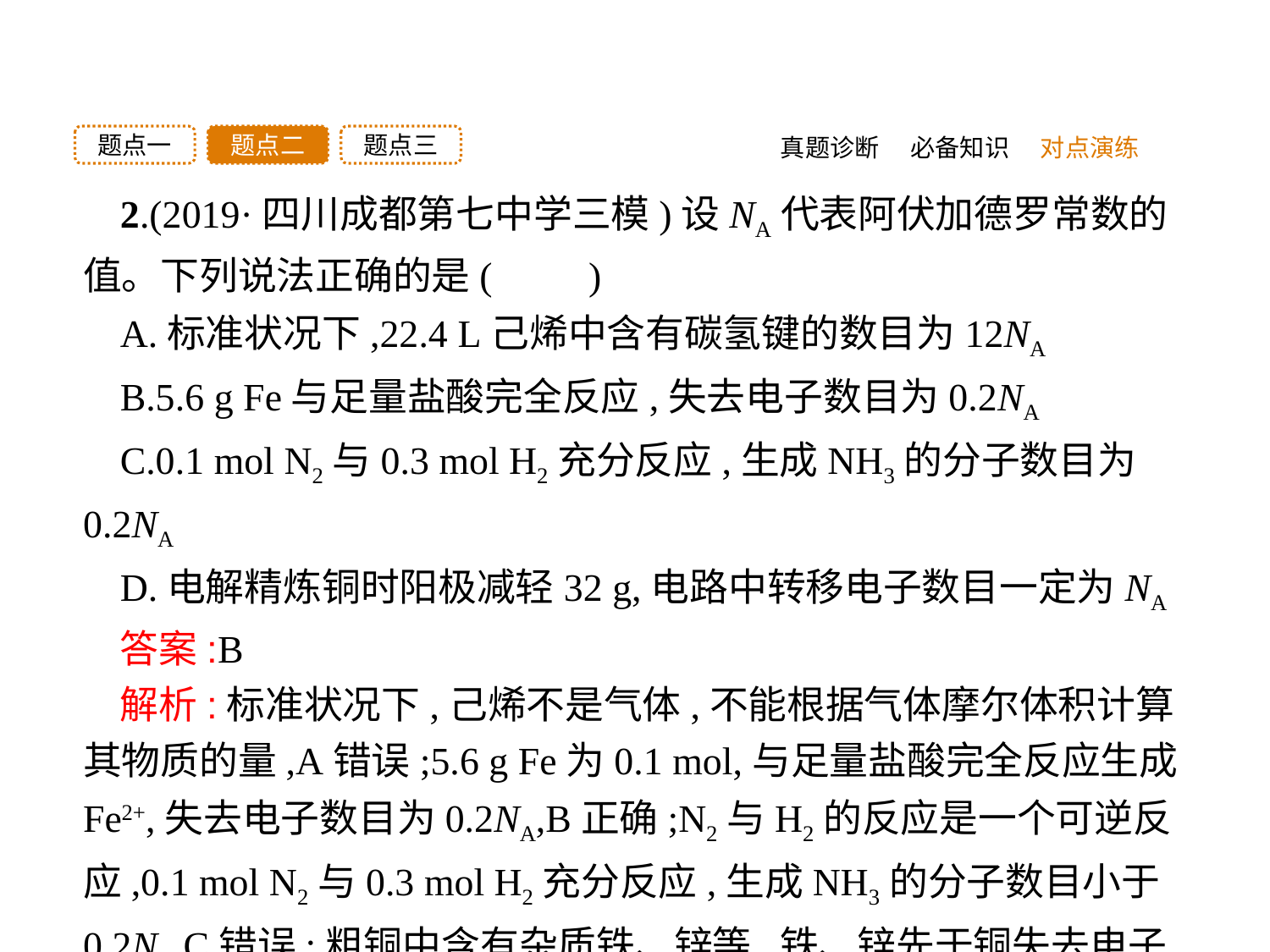

题点三
题点二
题点一
真题诊断
必备知识
对点演练
2.(2019·四川成都第七中学三模)设NA代表阿伏加德罗常数的值。下列说法正确的是(　　)
A.标准状况下,22.4 L己烯中含有碳氢键的数目为12NA
B.5.6 g Fe与足量盐酸完全反应,失去电子数目为0.2NA
C.0.1 mol N2与0.3 mol H2充分反应,生成NH3的分子数目为0.2NA
D.电解精炼铜时阳极减轻32 g,电路中转移电子数目一定为NA
答案:B
解析:标准状况下,己烯不是气体,不能根据气体摩尔体积计算其物质的量,A错误;5.6 g Fe为0.1 mol,与足量盐酸完全反应生成Fe2+,失去电子数目为0.2NA,B正确;N2与H2的反应是一个可逆反应,0.1 mol N2与0.3 mol H2充分反应,生成NH3的分子数目小于0.2NA,C错误;粗铜中含有杂质铁、锌等,铁、锌先于铜失去电子,故阳极减轻32 g时,电路中转移电子数目不一定为NA,D错误。